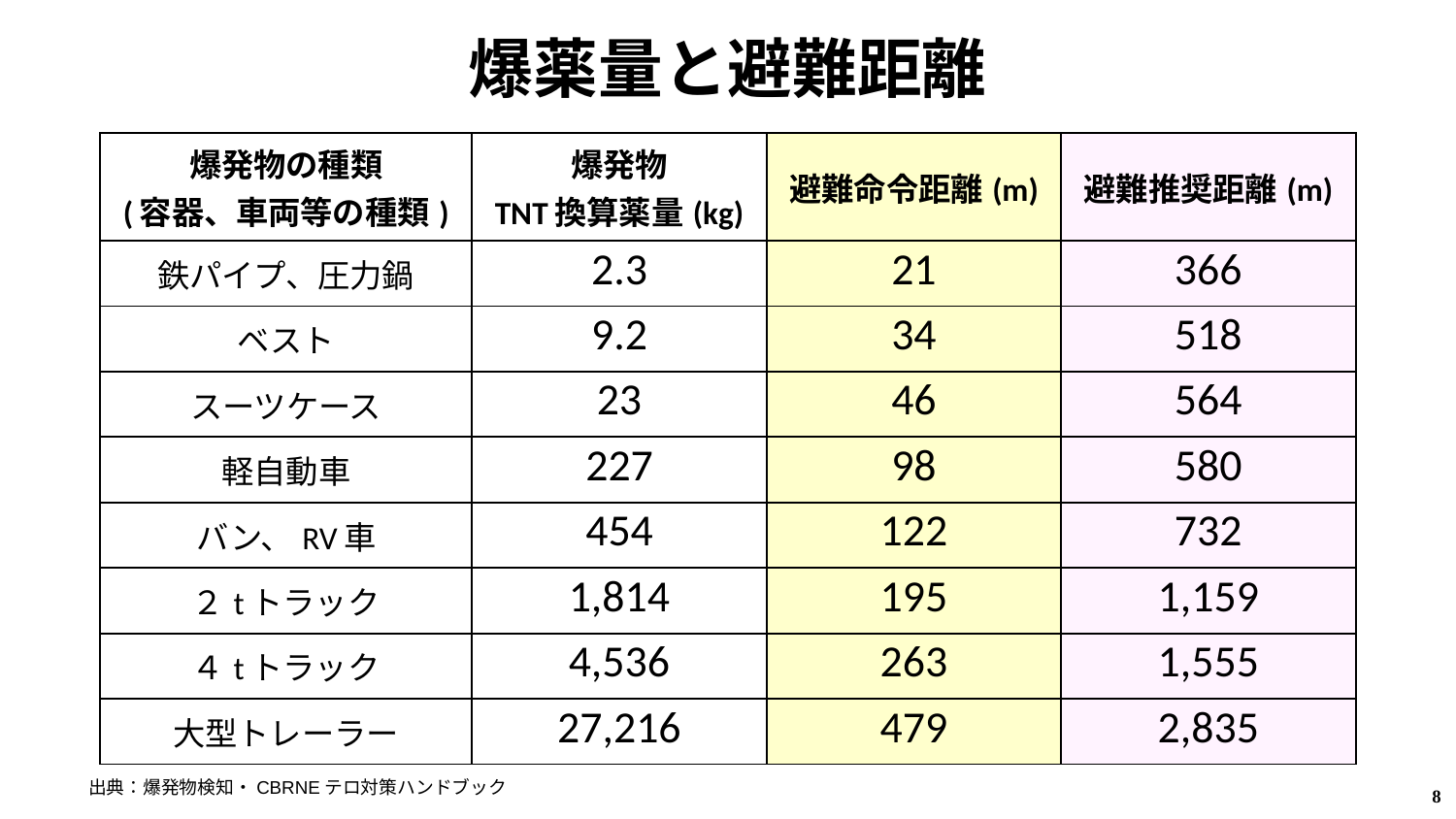

# 爆薬量と避難距離
| 爆発物の種類 (容器、車両等の種類) | 爆発物 TNT換算薬量(kg) | 避難命令距離(m) | 避難推奨距離(m) |
| --- | --- | --- | --- |
| 鉄パイプ、圧力鍋 | 2.3 | 21 | 366 |
| ベスト | 9.2 | 34 | 518 |
| スーツケース | 23 | 46 | 564 |
| 軽自動車 | 227 | 98 | 580 |
| バン、RV車 | 454 | 122 | 732 |
| ２tトラック | 1,814 | 195 | 1,159 |
| ４tトラック | 4,536 | 263 | 1,555 |
| 大型トレーラー | 27,216 | 479 | 2,835 |
出典：爆発物検知・CBRNEテロ対策ハンドブック
8